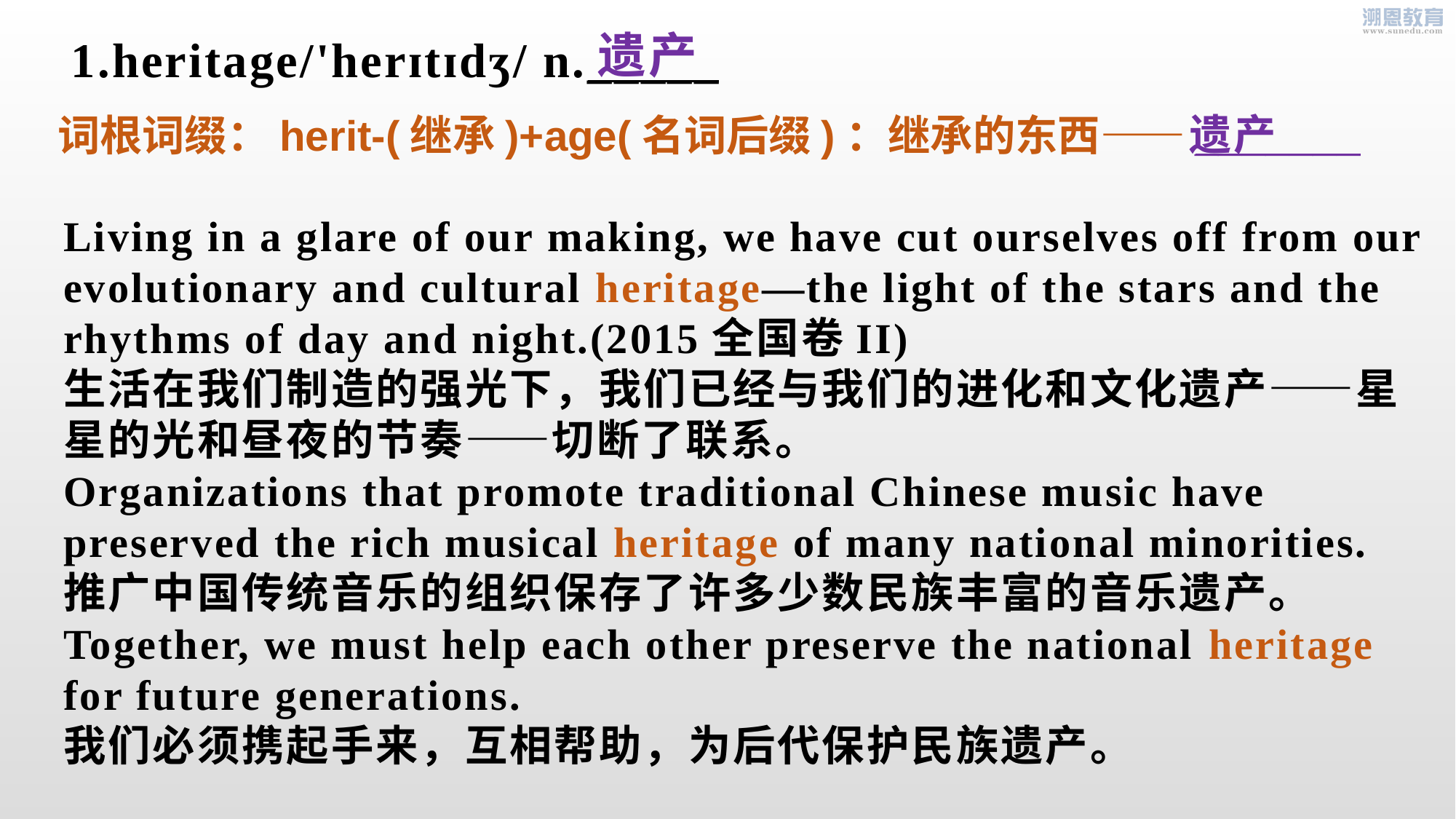

# 1.heritage/'herɪtɪdʒ/ n._____
遗产
遗产
词根词缀：herit-(继承)+age(名词后缀)：继承的东西——_______
Living in a glare of our making, we have cut ourselves off from our evolutionary and cultural heritage—the light of the stars and the rhythms of day and night.(2015全国卷II)
生活在我们制造的强光下，我们已经与我们的进化和文化遗产——星星的光和昼夜的节奏——切断了联系。
Organizations that promote traditional Chinese music have preserved the rich musical heritage of many national minorities.
推广中国传统音乐的组织保存了许多少数民族丰富的音乐遗产。
Together, we must help each other preserve the national heritage for future generations.
我们必须携起手来，互相帮助，为后代保护民族遗产。